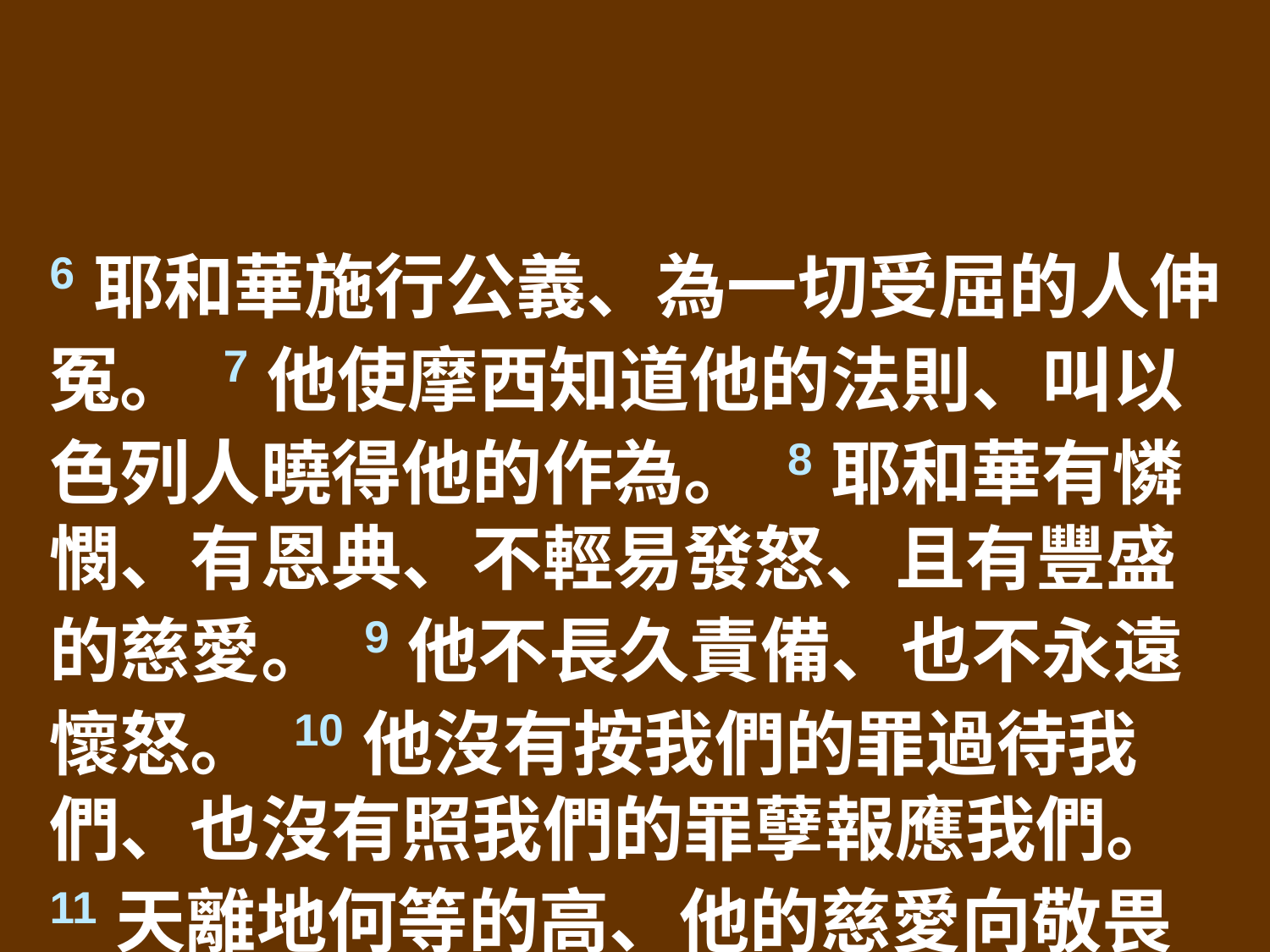

6耶和華施行公義、為一切受屈的人伸冤。 7他使摩西知道他的法則、叫以色列人曉得他的作為。 8耶和華有憐憫、有恩典、不輕易發怒、且有豐盛的慈愛。 9他不長久責備、也不永遠懷怒。 10他沒有按我們的罪過待我們、也沒有照我們的罪孽報應我們。 11天離地何等的高、他的慈愛向敬畏他的人、也是何等的大。 12東離西有多遠、他叫我們的過犯、離我們也有多遠。